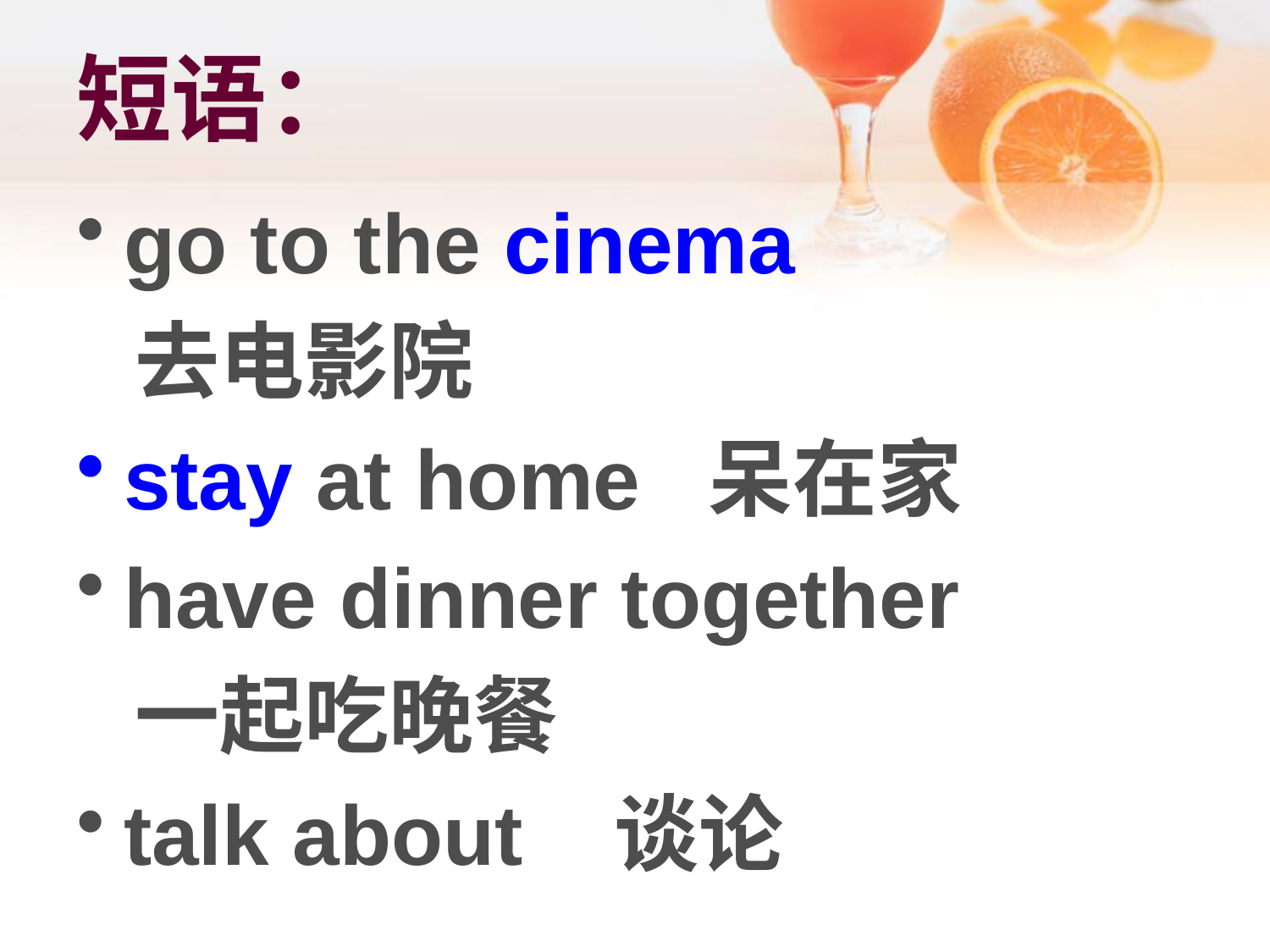

# 短语：
go to the cinema
  去电影院
stay at home  呆在家
have dinner together
  一起吃晚餐
talk about   谈论